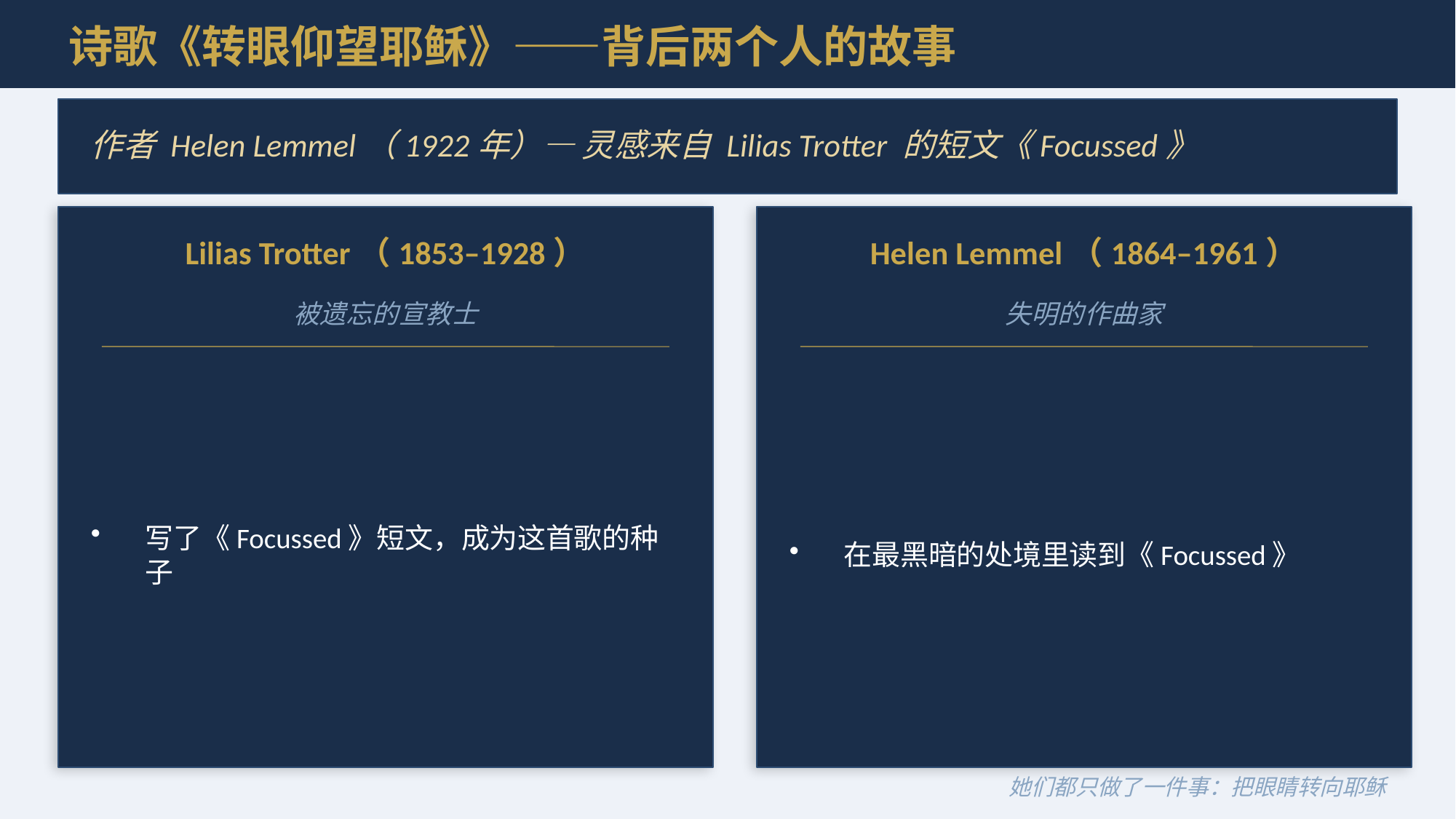

诗歌《转眼仰望耶稣》——背后两个人的故事

作者 Helen Lemmel（1922年）— 灵感来自 Lilias Trotter 的短文《Focussed》

Lilias Trotter（1853–1928）
Helen Lemmel（1864–1961）
被遗忘的宣教士
失明的作曲家

写了《Focussed》短文，成为这首歌的种子
在最黑暗的处境里读到《Focussed》
她们都只做了一件事：把眼睛转向耶稣